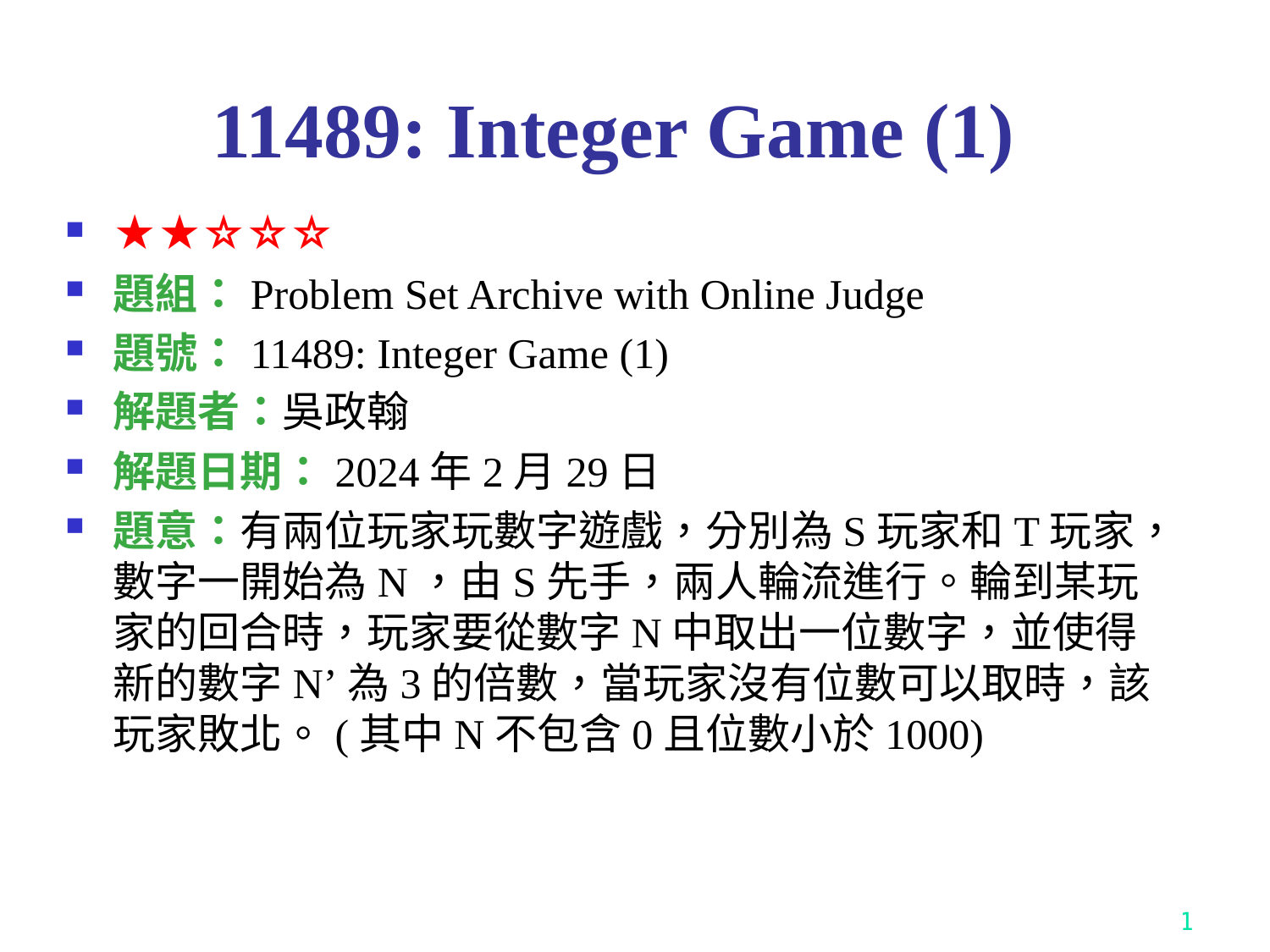

# 11489: Integer Game (1)
★★☆☆☆
題組：Problem Set Archive with Online Judge
題號：11489: Integer Game (1)
解題者：吳政翰
解題日期：2024年2月29日
題意：有兩位玩家玩數字遊戲，分別為S玩家和T玩家，數字一開始為N，由S先手，兩人輪流進行。輪到某玩家的回合時，玩家要從數字N中取出一位數字，並使得新的數字N’為3的倍數，當玩家沒有位數可以取時，該玩家敗北。(其中N不包含0且位數小於1000)

1